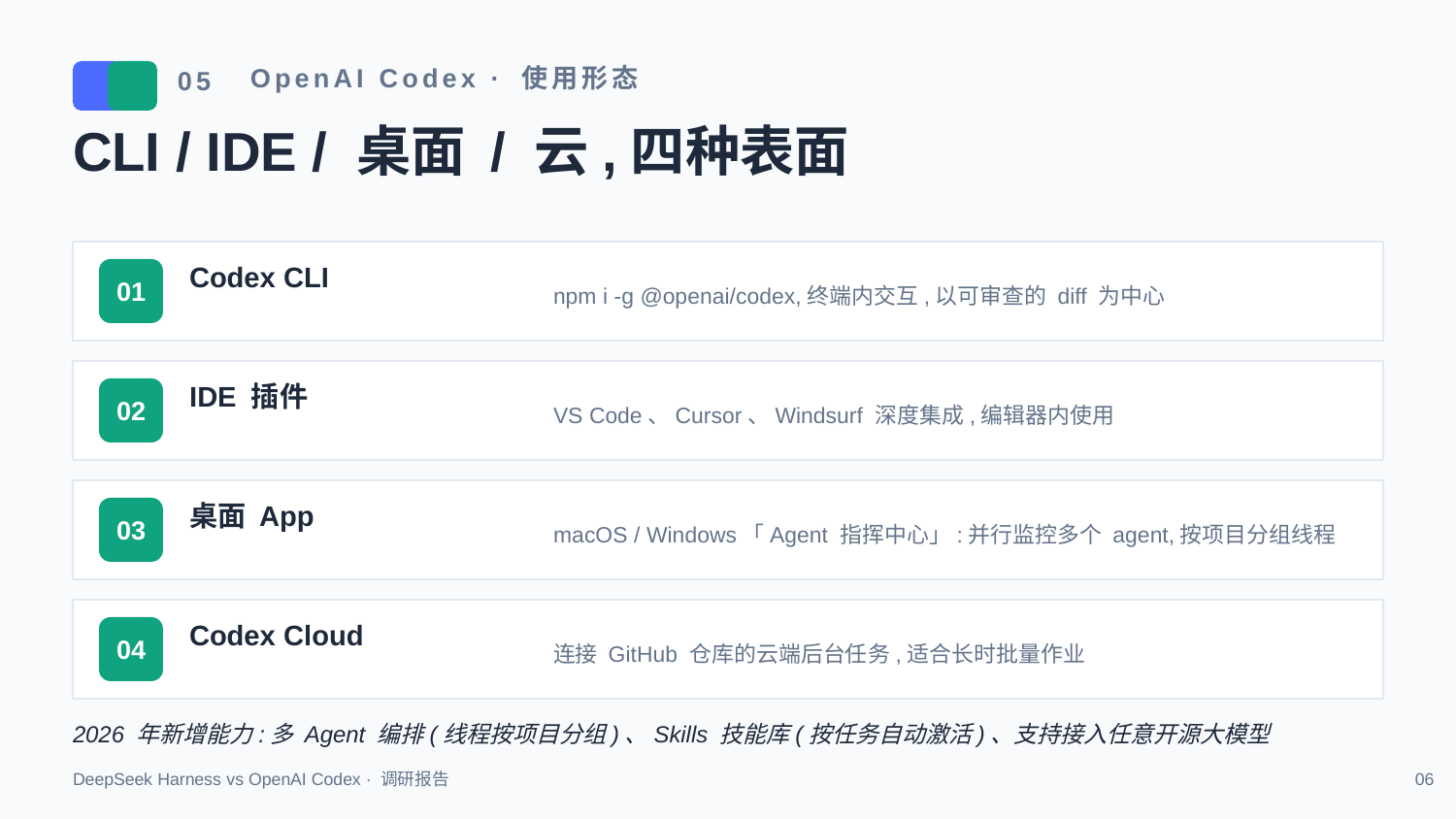

OpenAI Codex · 使用形态
05
CLI / IDE / 桌面 / 云,四种表面

01
Codex CLI
npm i -g @openai/codex,终端内交互,以可审查的 diff 为中心

02
IDE 插件
VS Code、Cursor、Windsurf 深度集成,编辑器内使用

03
桌面 App
macOS / Windows「Agent 指挥中心」:并行监控多个 agent,按项目分组线程

04
Codex Cloud
连接 GitHub 仓库的云端后台任务,适合长时批量作业
2026 年新增能力:多 Agent 编排(线程按项目分组)、Skills 技能库(按任务自动激活)、支持接入任意开源大模型
DeepSeek Harness vs OpenAI Codex · 调研报告
06